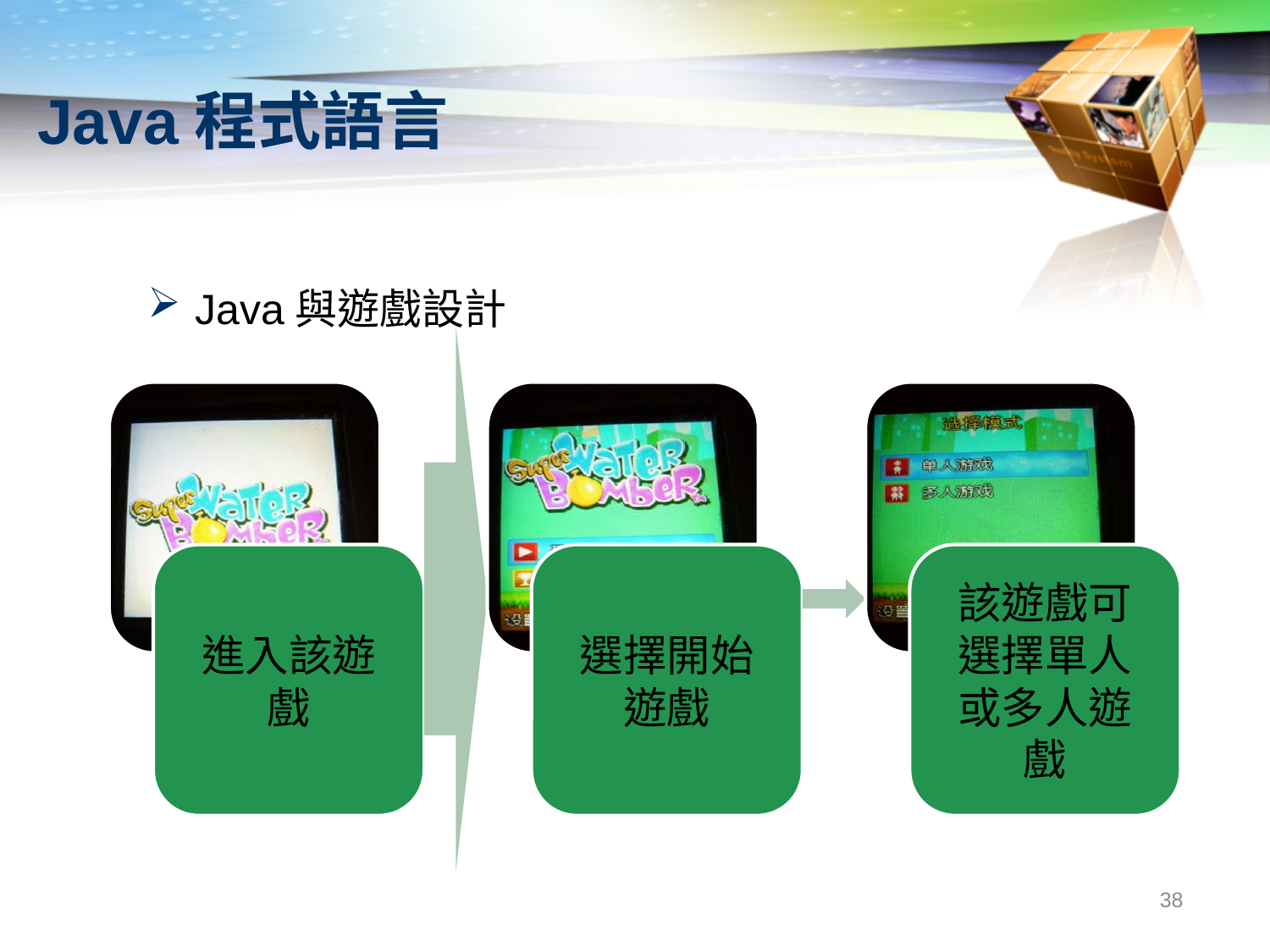

# Java程式語言
Java與遊戲設計

選擇開始遊戲
該遊戲可選擇單人或多人遊戲
進入該遊戲
38